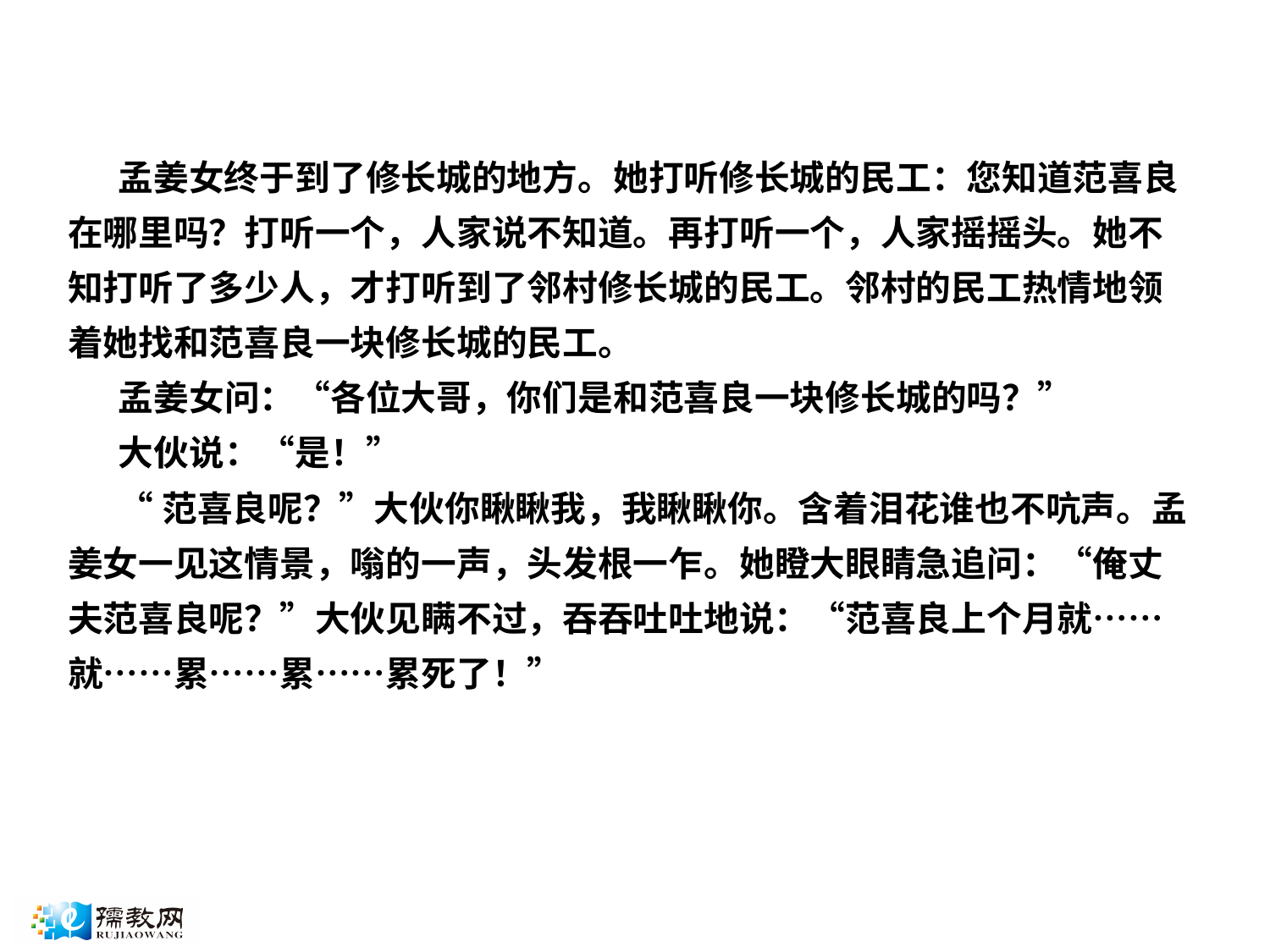

孟姜女终于到了修长城的地方。她打听修长城的民工：您知道范喜良在哪里吗？打听一个，人家说不知道。再打听一个，人家摇摇头。她不知打听了多少人，才打听到了邻村修长城的民工。邻村的民工热情地领着她找和范喜良一块修长城的民工。
孟姜女问：“各位大哥，你们是和范喜良一块修长城的吗？”
大伙说：“是！”
“范喜良呢？”大伙你瞅瞅我，我瞅瞅你。含着泪花谁也不吭声。孟姜女一见这情景，嗡的一声，头发根一乍。她瞪大眼睛急追问：“俺丈夫范喜良呢？”大伙见瞒不过，吞吞吐吐地说：“范喜良上个月就……就……累……累……累死了！”